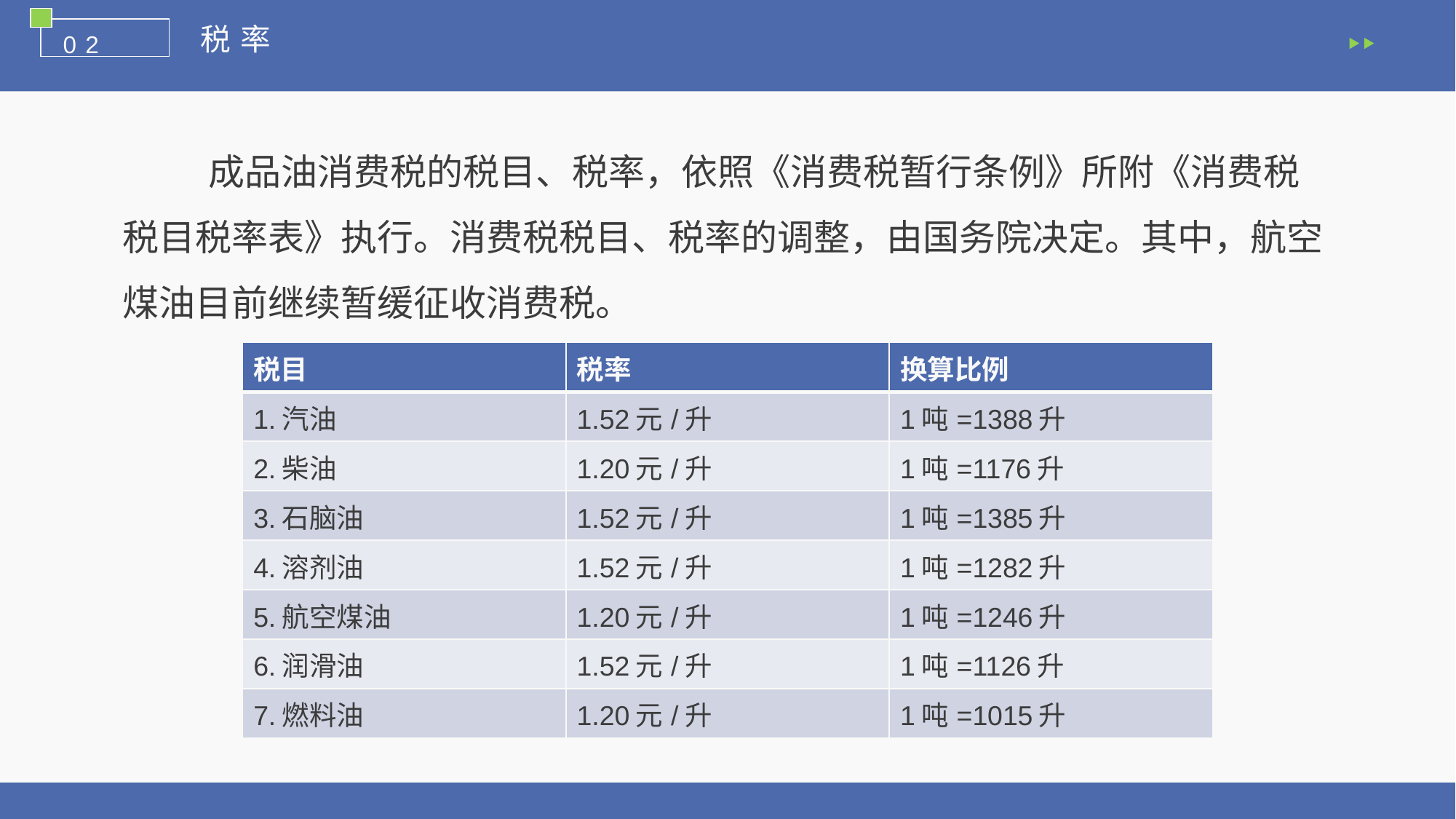

税率

02

成品油消费税的税目、税率，依照《消费税暂行条例》所附《消费税税目税率表》执行。消费税税目、税率的调整，由国务院决定。其中，航空煤油目前继续暂缓征收消费税。

| 税目 | 税率 | 换算比例 |
| --- | --- | --- |
| 1.汽油 | 1.52元/升 | 1吨=1388升 |
| 2.柴油 | 1.20元/升 | 1吨=1176升 |
| 3.石脑油 | 1.52元/升 | 1吨=1385升 |
| 4.溶剂油 | 1.52元/升 | 1吨=1282升 |
| 5.航空煤油 | 1.20元/升 | 1吨=1246升 |
| 6.润滑油 | 1.52元/升 | 1吨=1126升 |
| 7.燃料油 | 1.20元/升 | 1吨=1015升 |